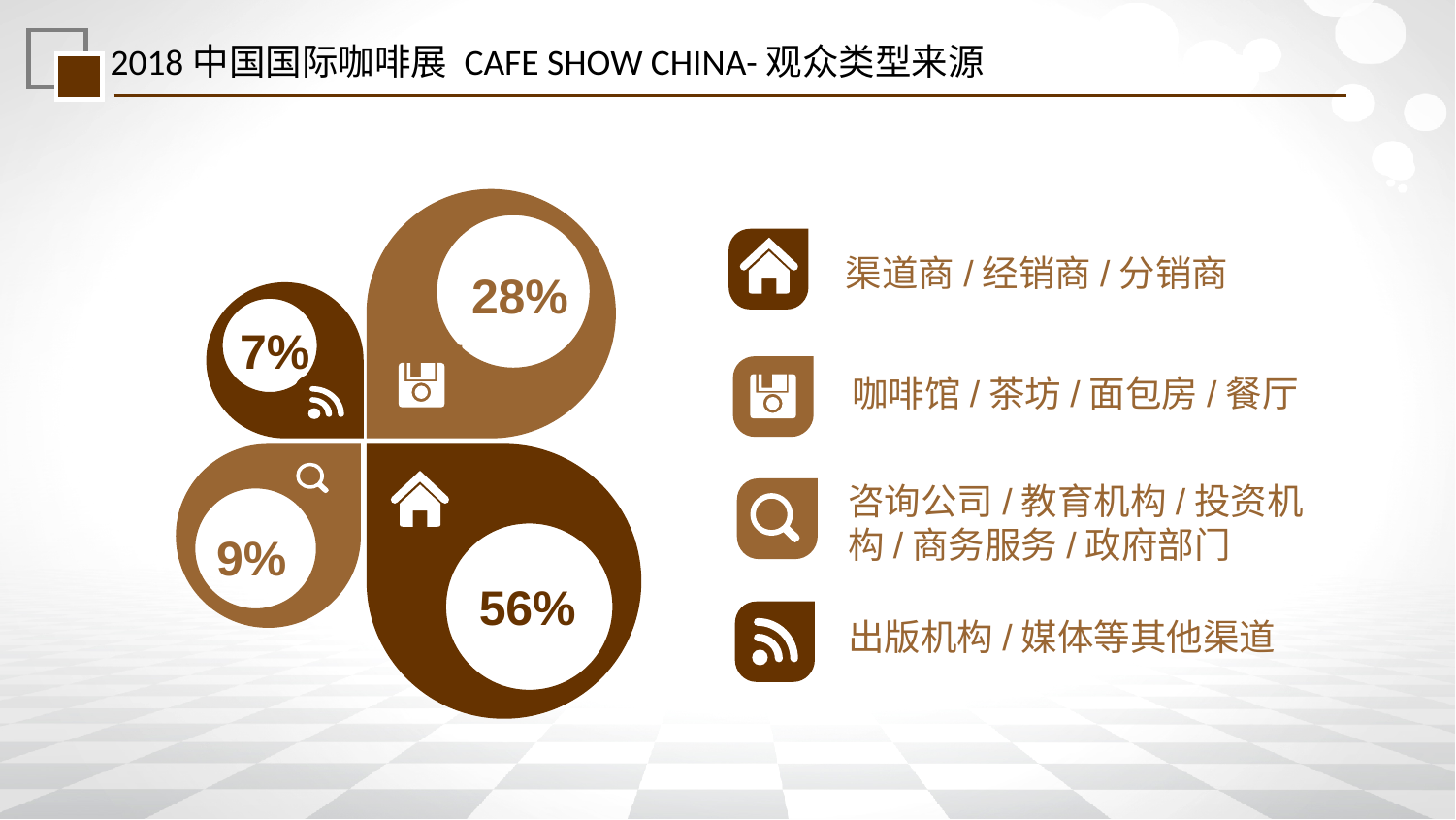

2018中国国际咖啡展 CAFE SHOW CHINA-观众类型来源

28%

渠道商/经销商/分销商

7%

咖啡馆/茶坊/面包房/餐厅

9%

56%

咨询公司/教育机构/投资机构/商务服务/政府部门

出版机构/媒体等其他渠道